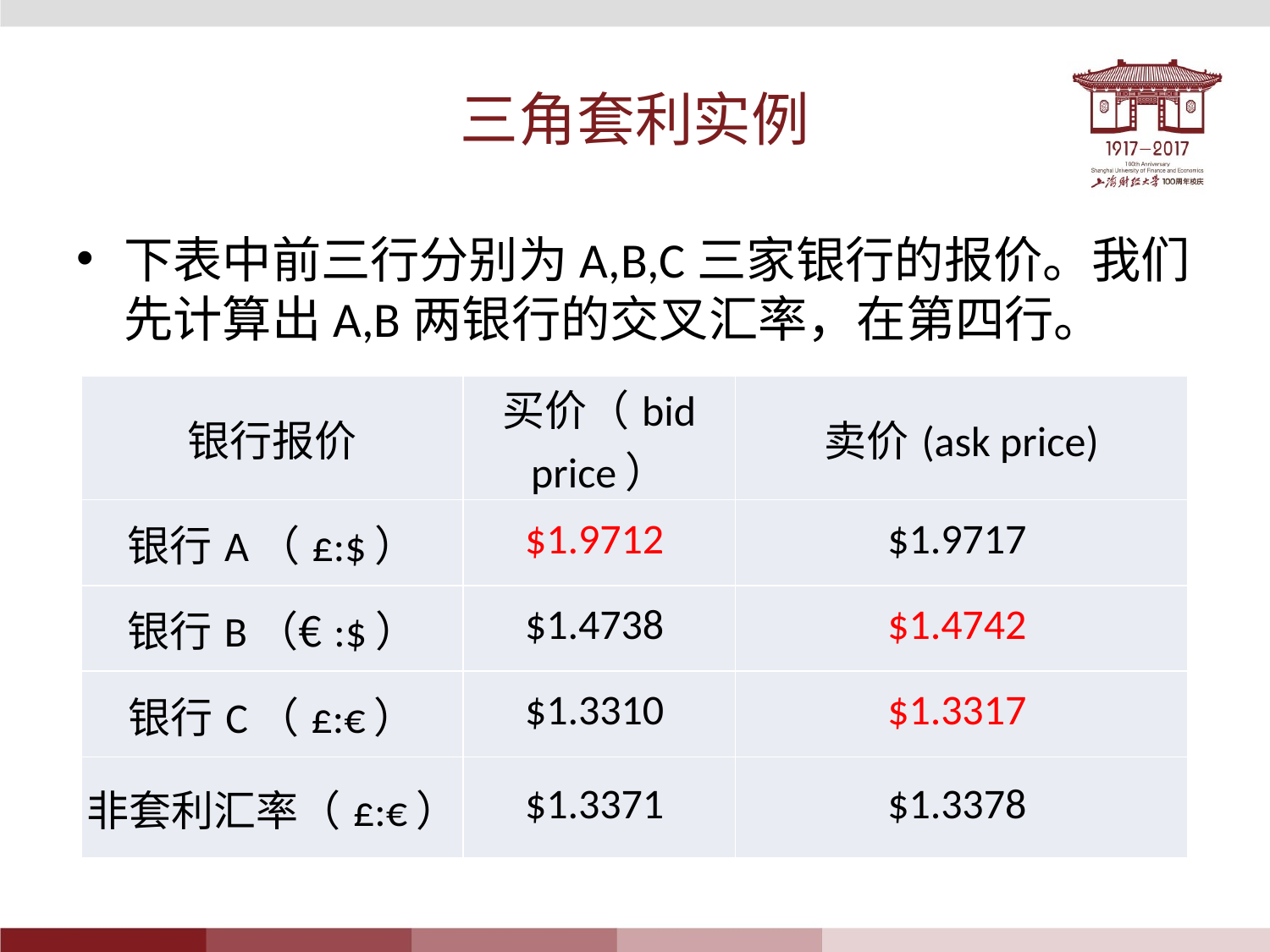

# 三角套利实例
下表中前三行分别为A,B,C三家银行的报价。我们先计算出A,B两银行的交叉汇率，在第四行。

| 银行报价 | 买价（bid price） | 卖价(ask price) |
| --- | --- | --- |
| 银行A（£:$） | $1.9712 | $1.9717 |
| 银行B（€:$） | $1.4738 | $1.4742 |
| 银行C（£:€） | $1.3310 | $1.3317 |
| 非套利汇率（£:€） | $1.3371 | $1.3378 |